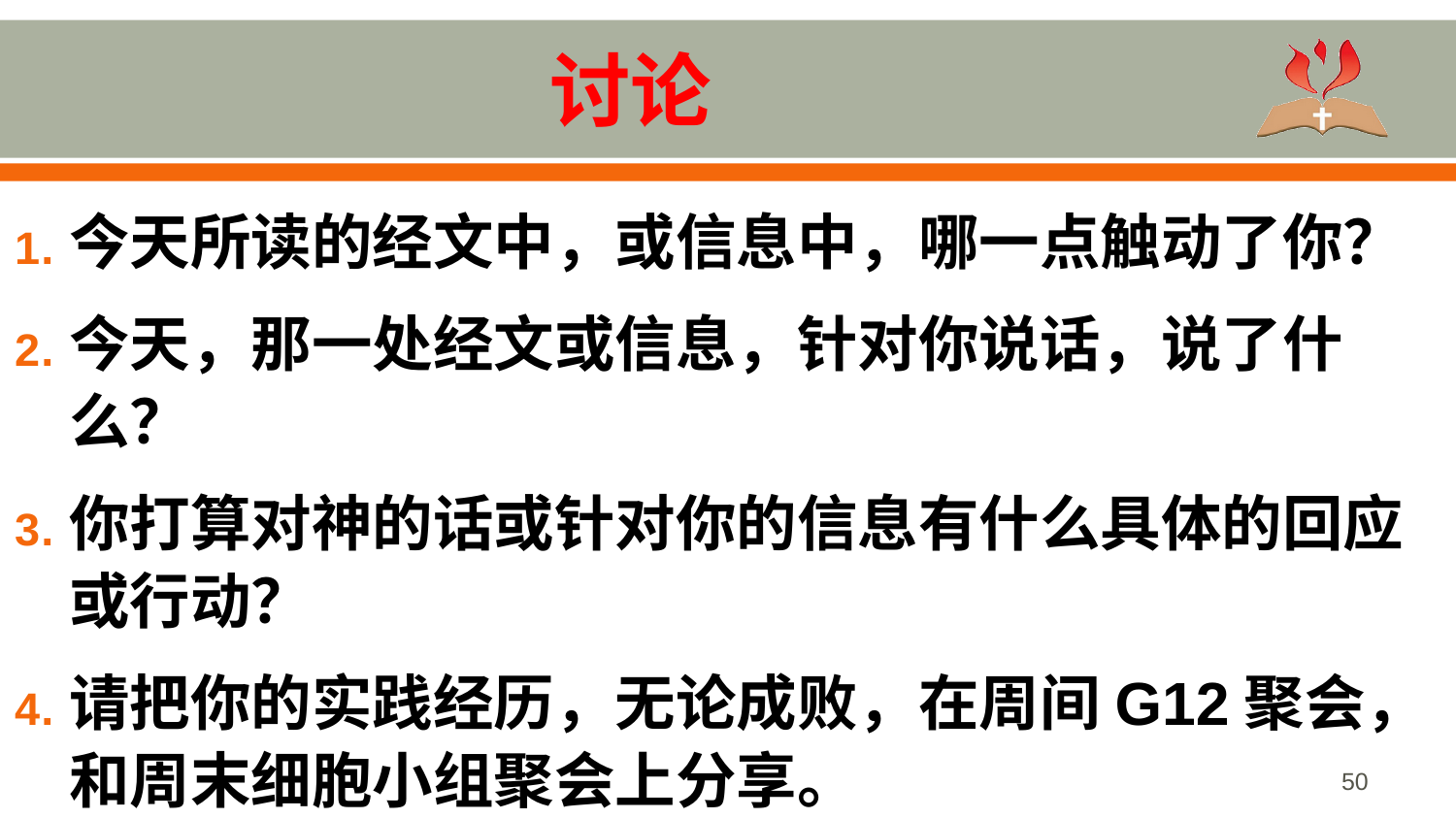

# 讨论
今天所读的经文中，或信息中，哪一点触动了你？
今天，那一处经文或信息，针对你说话，说了什么？
你打算对神的话或针对你的信息有什么具体的回应或行动？
请把你的实践经历，无论成败，在周间G12聚会，和周末细胞小组聚会上分享。

50